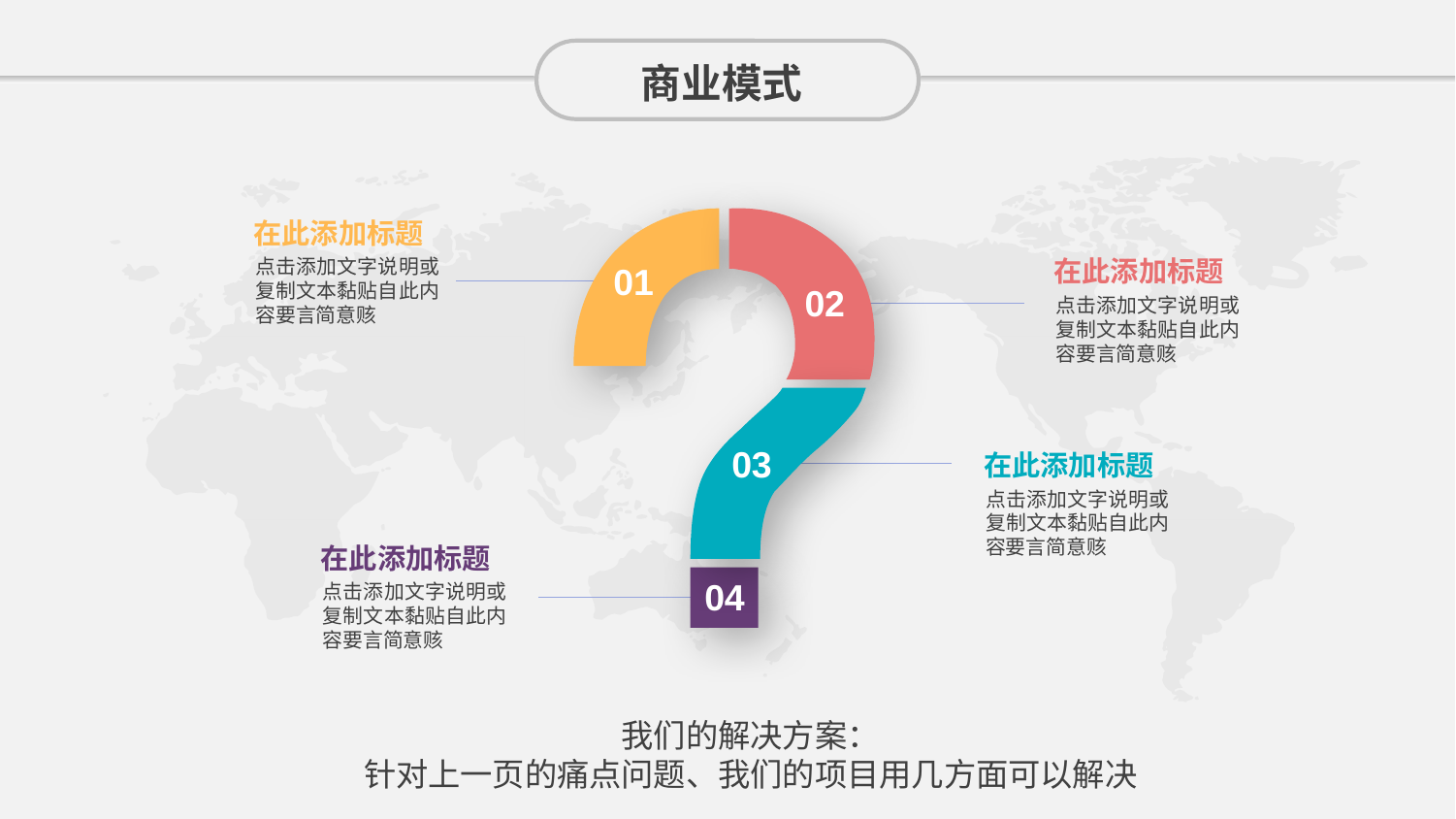

商业模式
在此添加标题
点击添加文字说明或复制文本黏贴自此内容要言简意赅

在此添加标题
点击添加文字说明或复制文本黏贴自此内容要言简意赅
01
02

03
在此添加标题
点击添加文字说明或复制文本黏贴自此内容要言简意赅
在此添加标题
点击添加文字说明或复制文本黏贴自此内容要言简意赅

04
我们的解决方案：
针对上一页的痛点问题、我们的项目用几方面可以解决